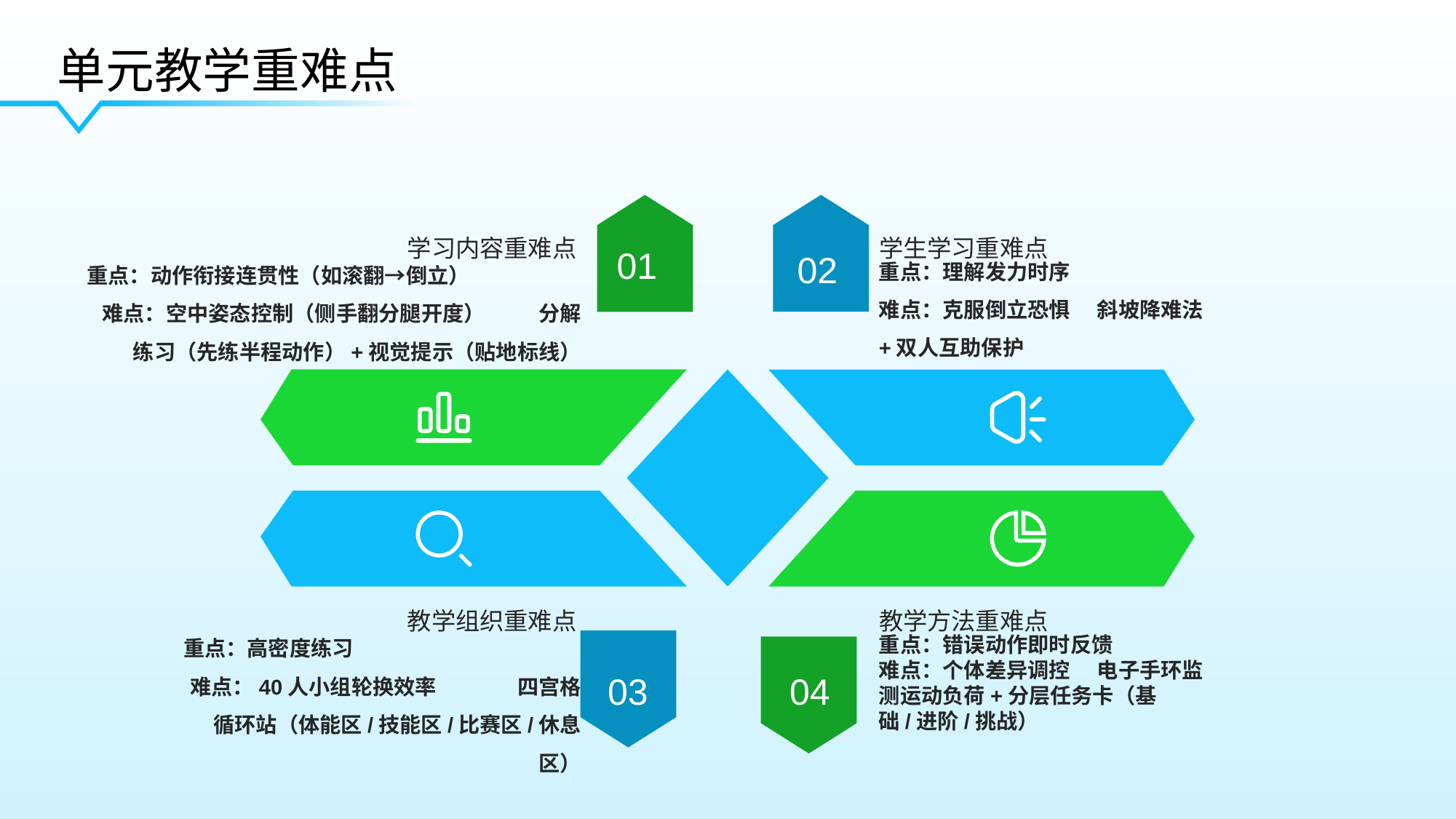

单元教学重难点

学习内容重难点
学生学习重难点
01
02
重点：理解发力时序
难点：克服倒立恐惧	斜坡降难法+双人互助保护
重点：动作衔接连贯性（如滚翻→倒立）
难点：空中姿态控制（侧手翻分腿开度）	分解练习（先练半程动作）+视觉提示（贴地标线）

教学组织重难点
教学方法重难点
重点：错误动作即时反馈
难点：个体差异调控	电子手环监测运动负荷+分层任务卡（基础/进阶/挑战）

重点：高密度练习
难点：40人小组轮换效率	四宫格循环站（体能区/技能区/比赛区/休息区）

03
04